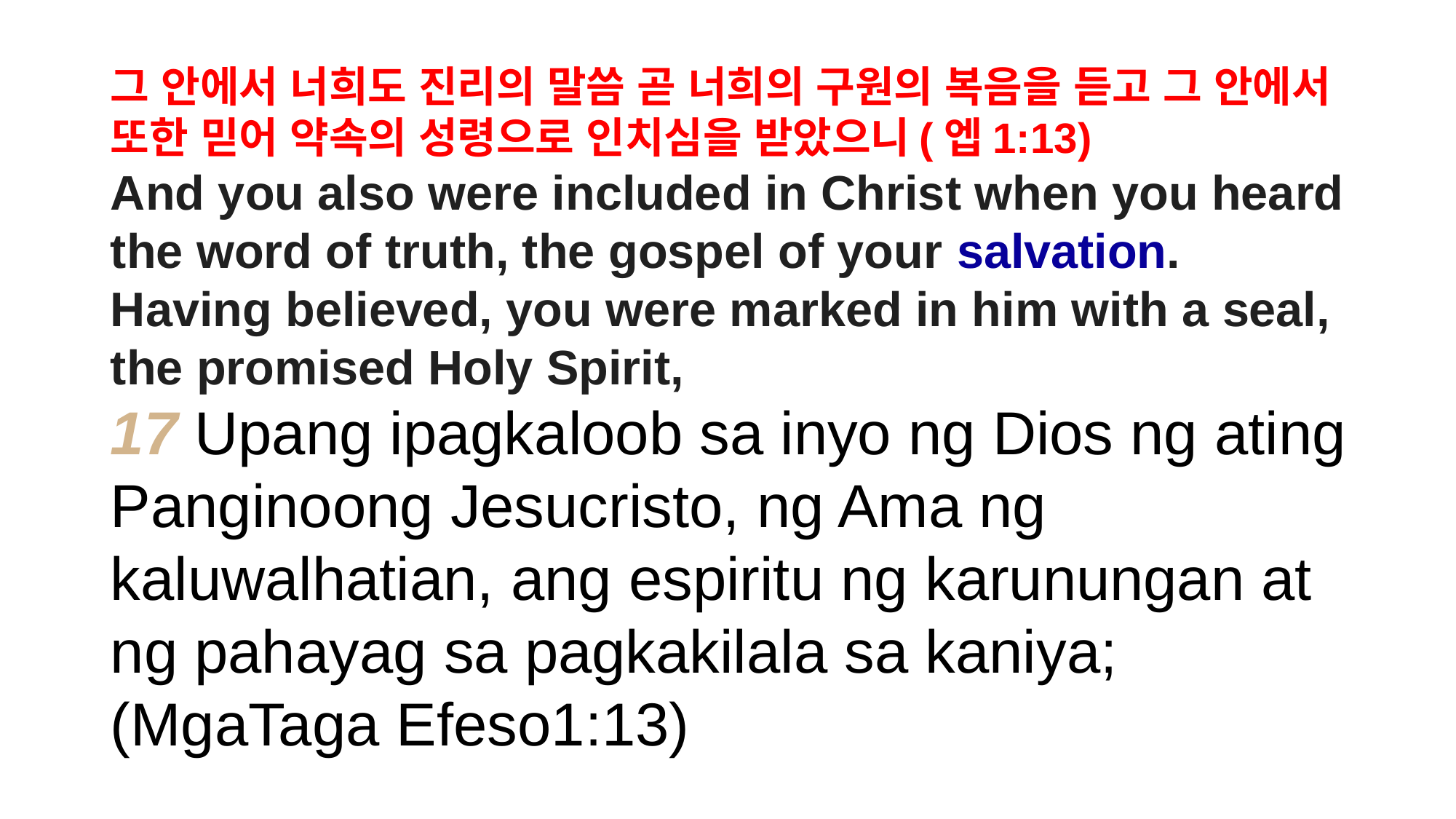

그 안에서 너희도 진리의 말씀 곧 너희의 구원의 복음을 듣고 그 안에서 또한 믿어 약속의 성령으로 인치심을 받았으니(엡1:13)
And you also were included in Christ when you heard the word of truth, the gospel of your salvation. Having believed, you were marked in him with a seal, the promised Holy Spirit,
17 Upang ipagkaloob sa inyo ng Dios ng ating Panginoong Jesucristo, ng Ama ng kaluwalhatian, ang espiritu ng karunungan at ng pahayag sa pagkakilala sa kaniya;(MgaTaga Efeso1:13)